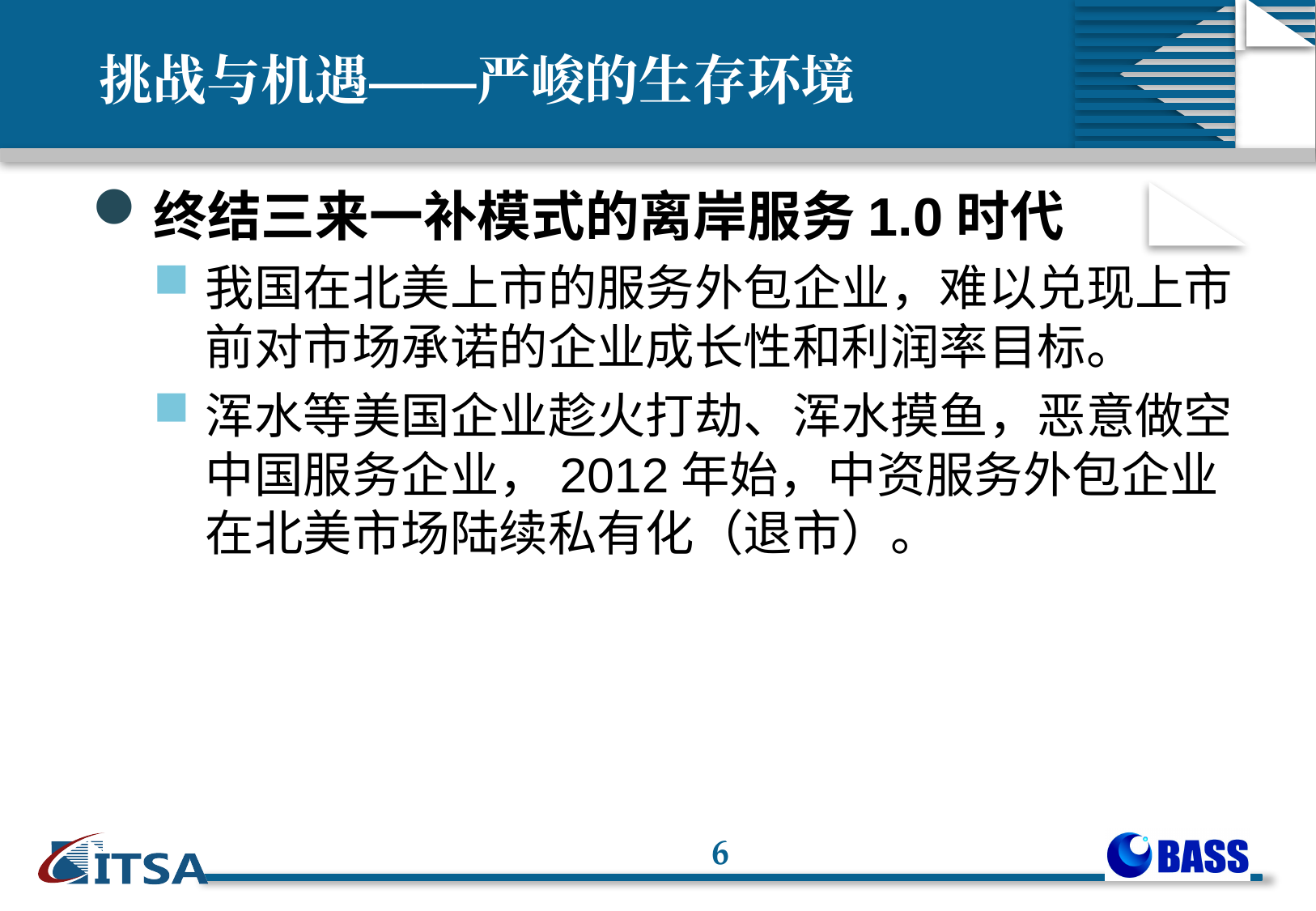

# 挑战与机遇——严峻的生存环境
终结三来一补模式的离岸服务1.0时代
我国在北美上市的服务外包企业，难以兑现上市前对市场承诺的企业成长性和利润率目标。
浑水等美国企业趁火打劫、浑水摸鱼，恶意做空中国服务企业，2012年始，中资服务外包企业在北美市场陆续私有化（退市）。
6